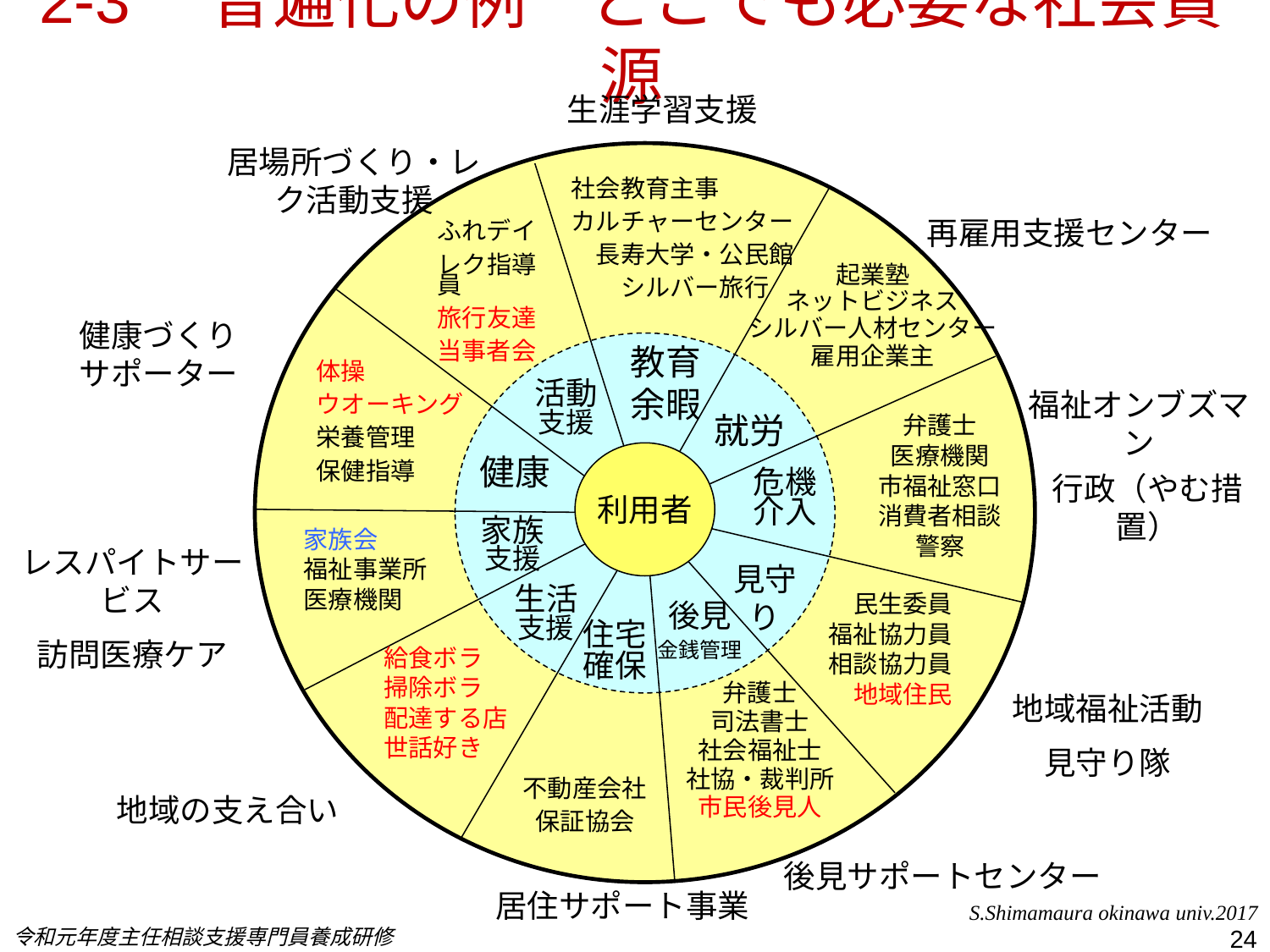

# 2-3　普遍化の例　どこでも必要な社会資源
生涯学習支援
居場所づくり・レク活動支援

社会教育主事
カルチャーセンター
　長寿大学・公民館
　　シルバー旅行

再雇用支援センター
ふれデイ
レク指導員
旅行友達
当事者会
起業塾
ネットビジネス
シルバー人材センター
雇用企業主

健康づくりサポーター

教育余暇

体操
ウオーキング
栄養管理
保健指導
活動支援
福祉オンブズマン
就労
弁護士
医療機関
市福祉窓口
消費者相談
警察
利用者
健康
危機介入
行政（やむ措置）

家族支援

家族会
福祉事業所
医療機関
レスパイトサービス
訪問医療ケア
見守り
生活支援
民生委員
福祉協力員
相談協力員
地域住民
後見
金銭管理
住宅確保
給食ボラ
掃除ボラ
配達する店
世話好き
弁護士
司法書士
社会福祉士
社協・裁判所
市民後見人
地域福祉活動
見守り隊
不動産会社
保証協会
地域の支え合い
後見サポートセンター
居住サポート事業
S.Shimamaura okinawa univ.2017
令和元年度主任相談支援専門員養成研修
24